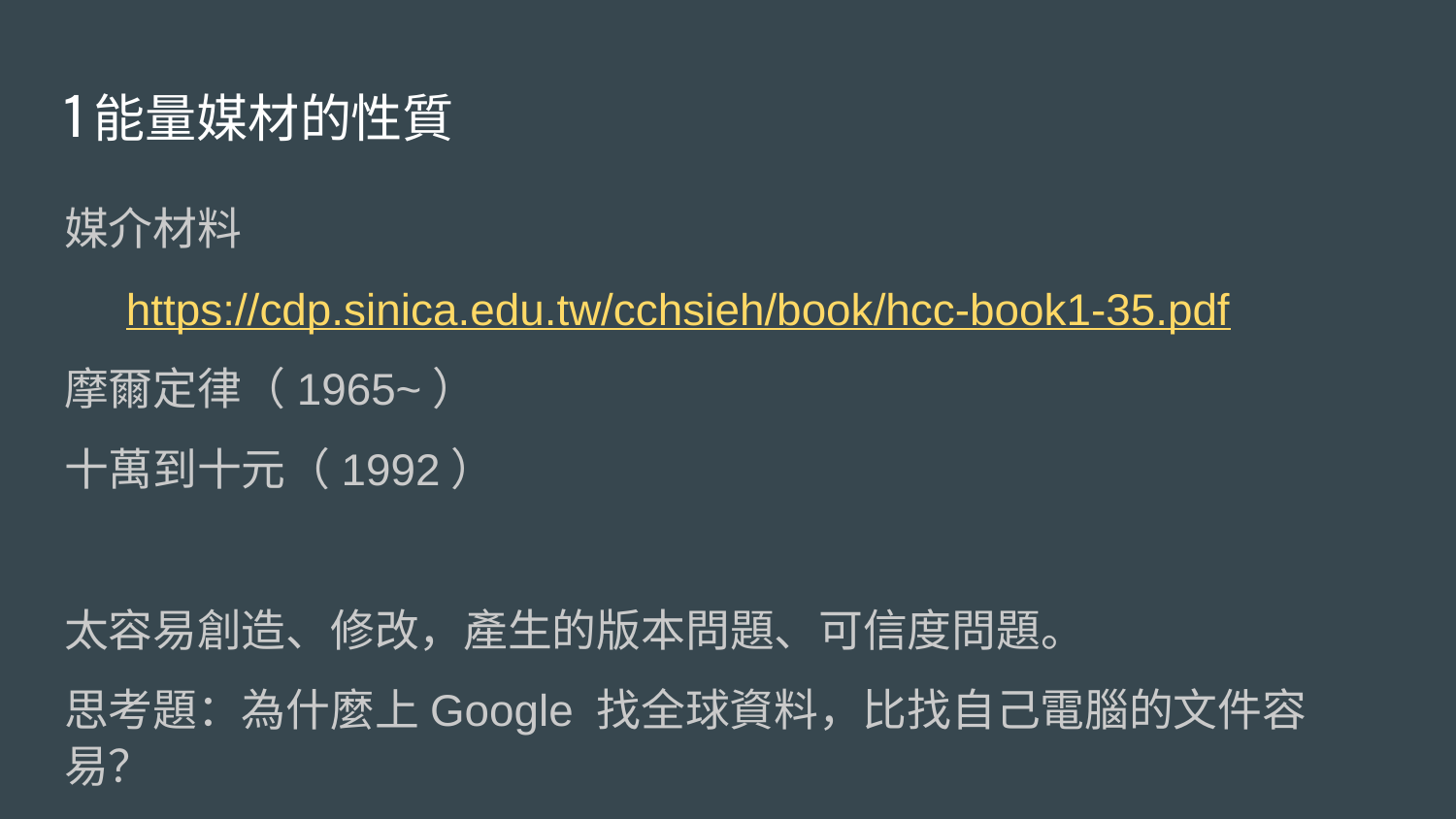

# 1能量媒材的性質
媒介材料
     https://cdp.sinica.edu.tw/cchsieh/book/hcc-book1-35.pdf
摩爾定律（1965~）
十萬到十元（1992）

太容易創造、修改，產生的版本問題、可信度問題。
思考題：為什麼上Google 找全球資料，比找自己電腦的文件容易？